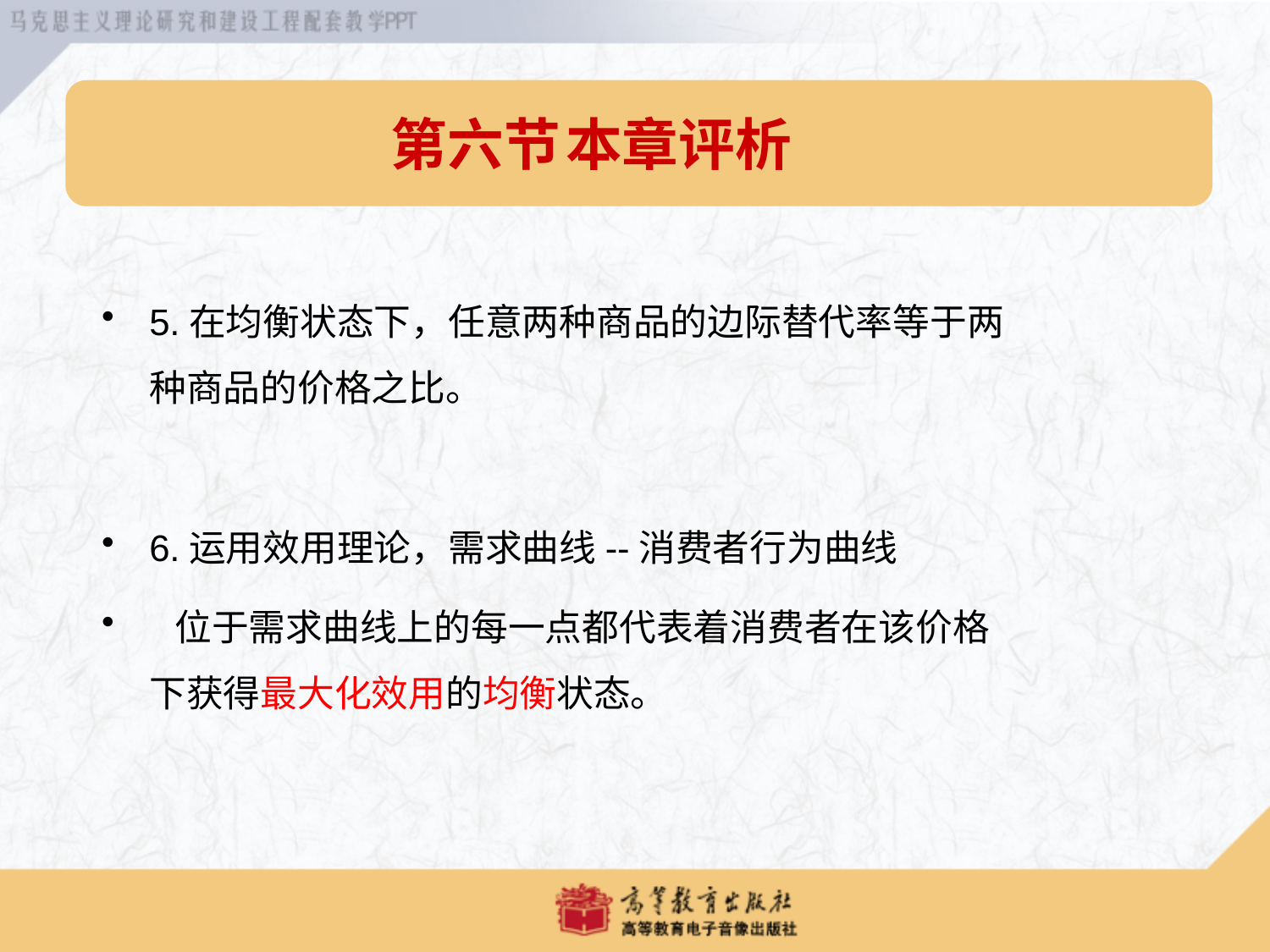

第六节	本章评析
5.在均衡状态下，任意两种商品的边际替代率等于两种商品的价格之比。

6.运用效用理论，需求曲线--消费者行为曲线
  位于需求曲线上的每一点都代表着消费者在该价格下获得最大化效用的均衡状态。